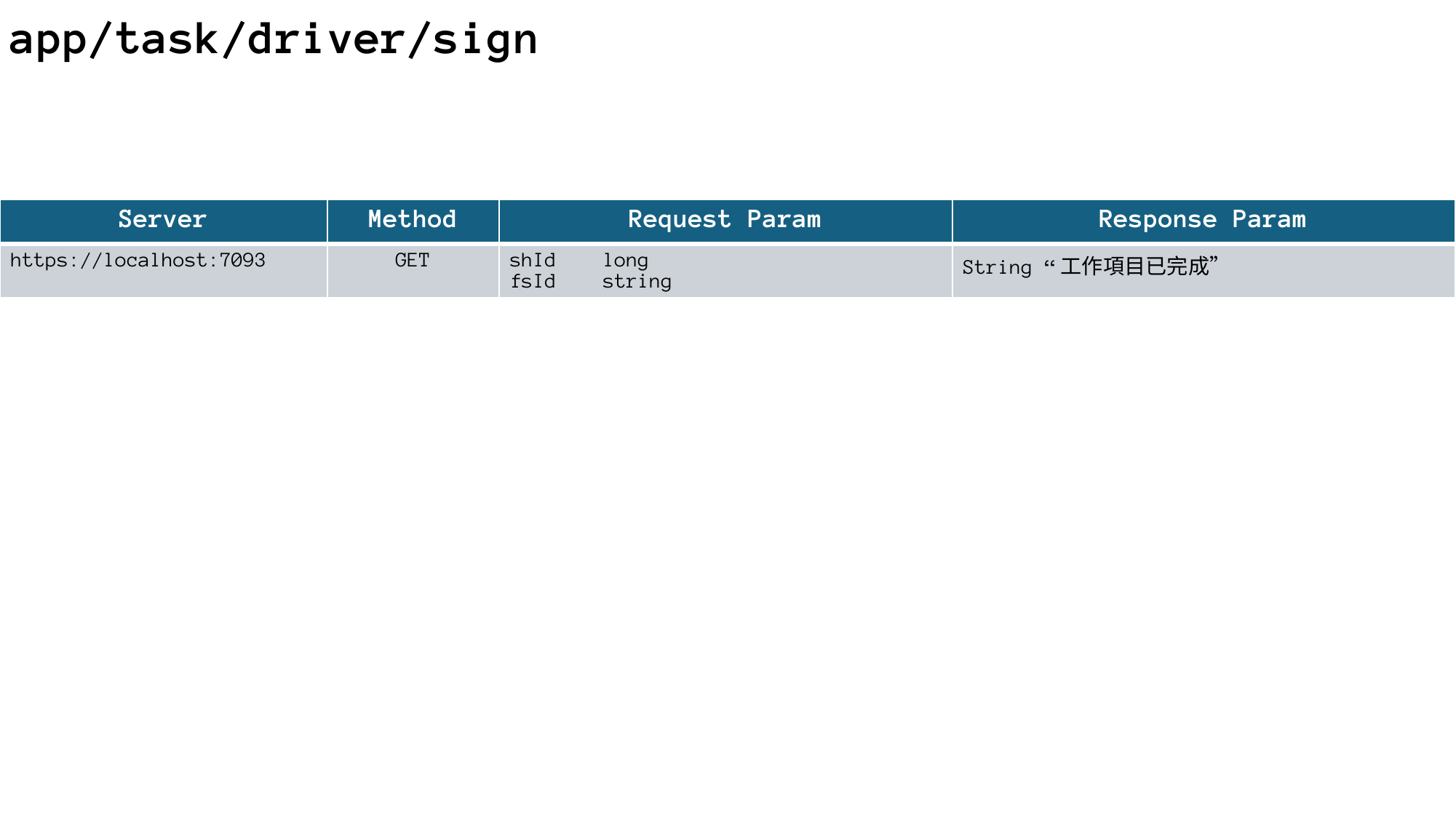

app/task/driver/sign
| Server | Method | Request Param | Response Param |
| --- | --- | --- | --- |
| https://localhost:7093 | GET | shId long fsId string | String “工作項目已完成” |